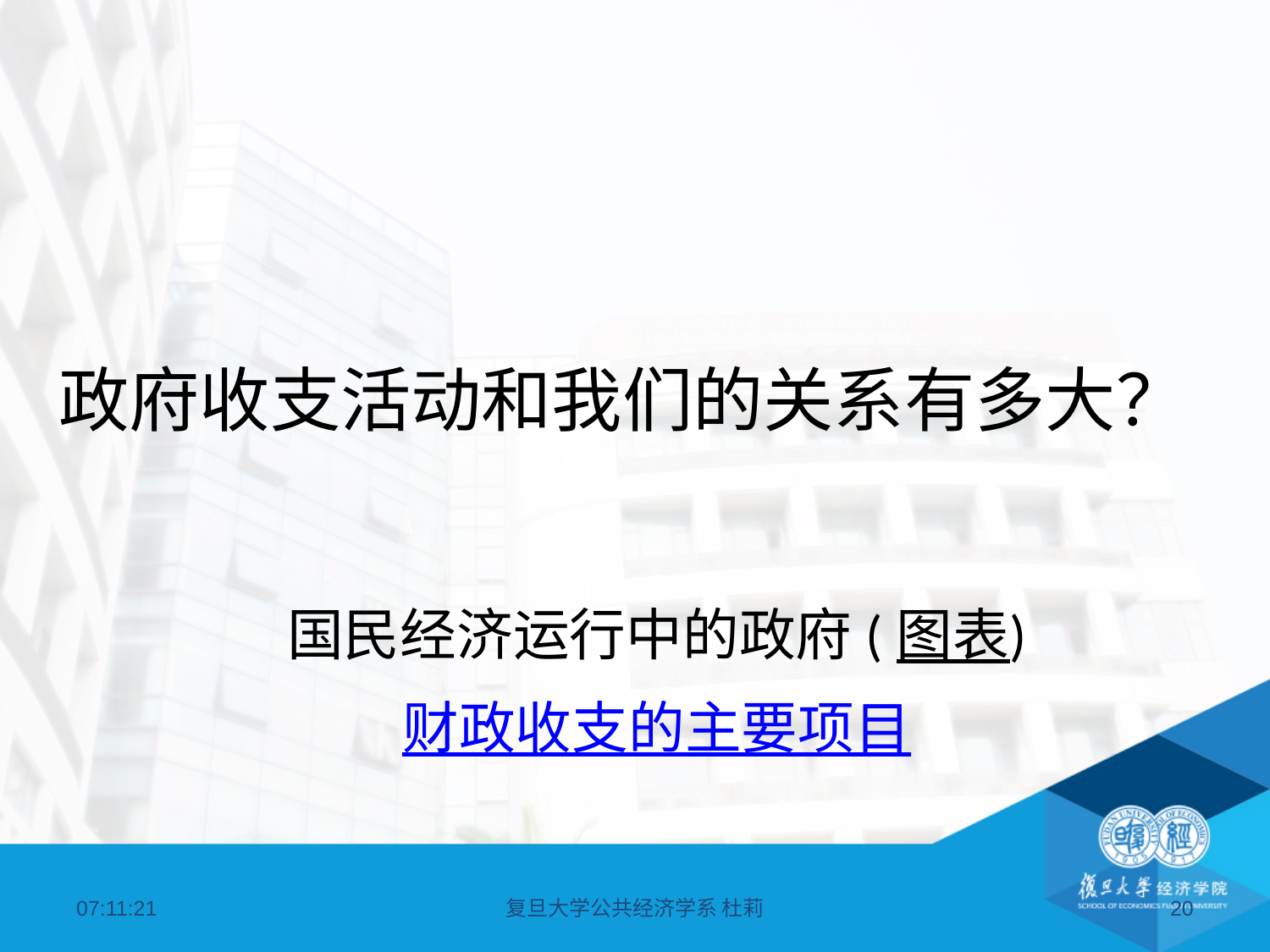

# 政府收支活动和我们的关系有多大？
国民经济运行中的政府(图表)
财政收支的主要项目

07:11:21
复旦大学公共经济学系 杜莉
20